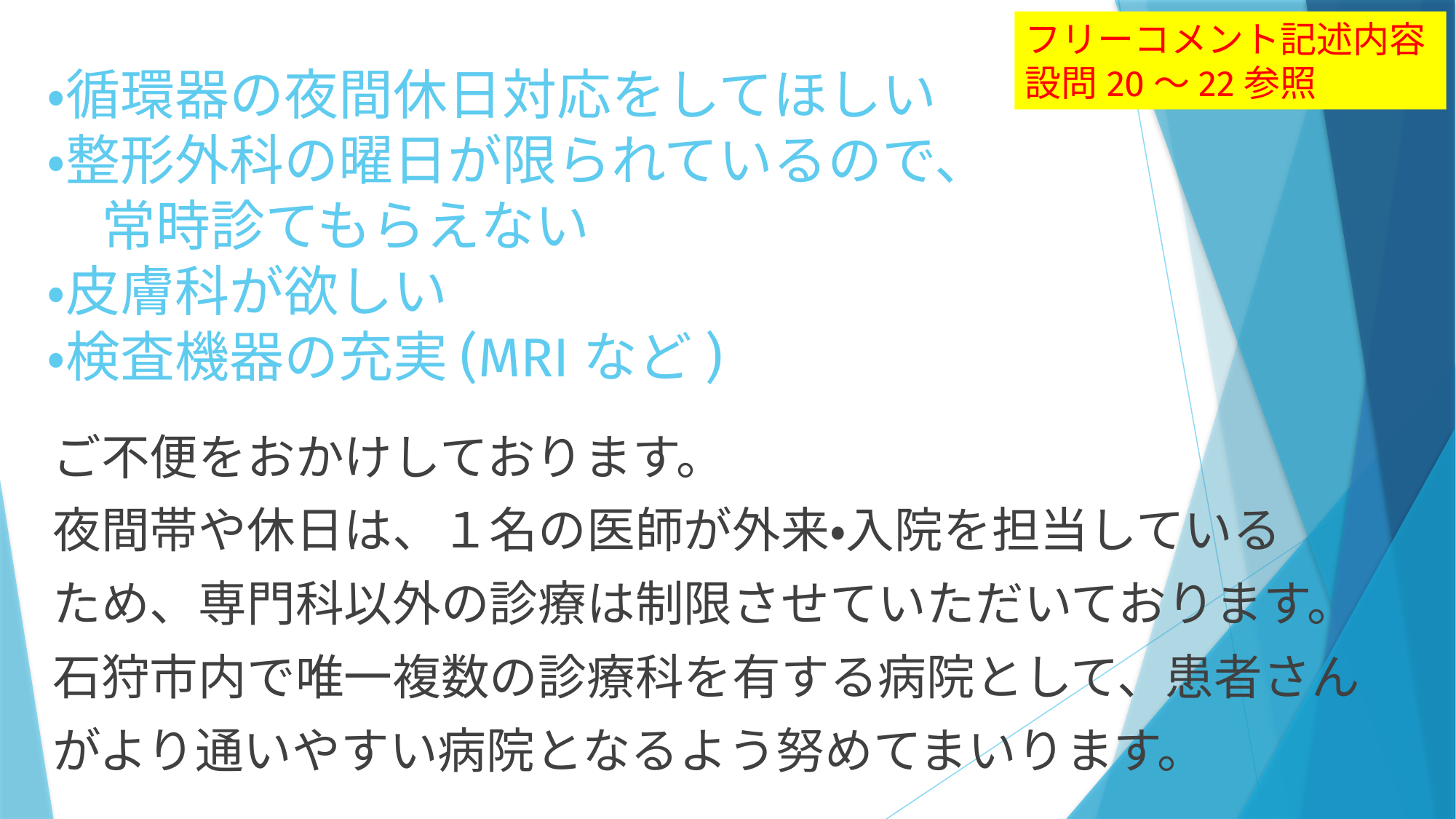

フリーコメント記述内容
設問20～22参照
# ・循環器の夜間休日対応をしてほしい ・整形外科の曜日が限られているので、 　常時診てもらえない ・皮膚科が欲しい ・検査機器の充実(MRIなど)
ご不便をおかけしております。
夜間帯や休日は、１名の医師が外来・入院を担当している
ため、専門科以外の診療は制限させていただいております。
石狩市内で唯一複数の診療科を有する病院として、患者さん
がより通いやすい病院となるよう努めてまいります。